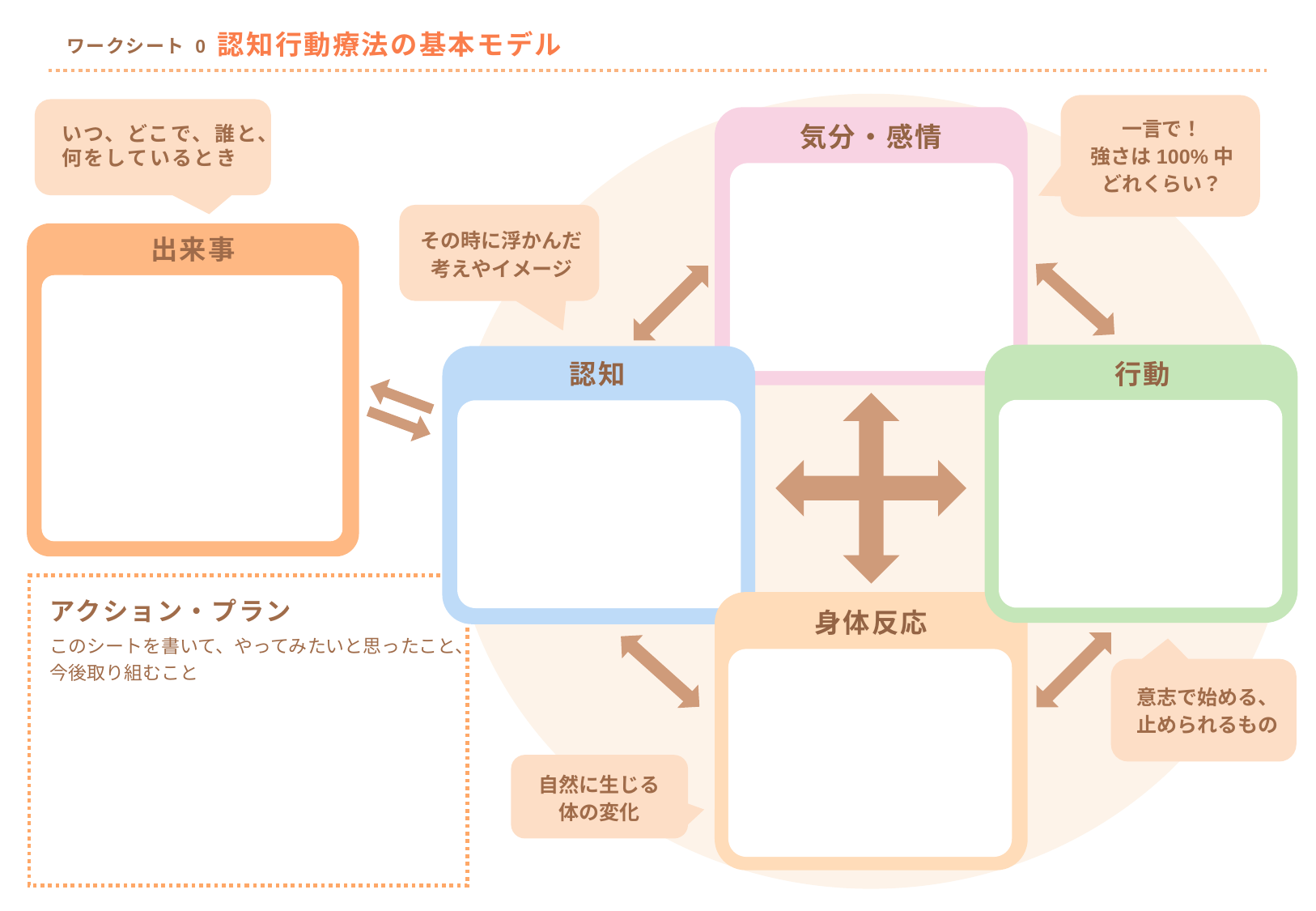

認知行動療法の基本モデル
ワークシート 0

一言で！
強さは100%中
どれくらい？
気分・感情
いつ、どこで、誰と、
何をしているとき

その時に浮かんだ
考えやイメージ

出来事

行動
認知

アクション・プラン

身体反応
このシートを書いて、やってみたいと思ったこと、
今後取り組むこと

意志で始める、
止められるもの

自然に生じる
体の変化